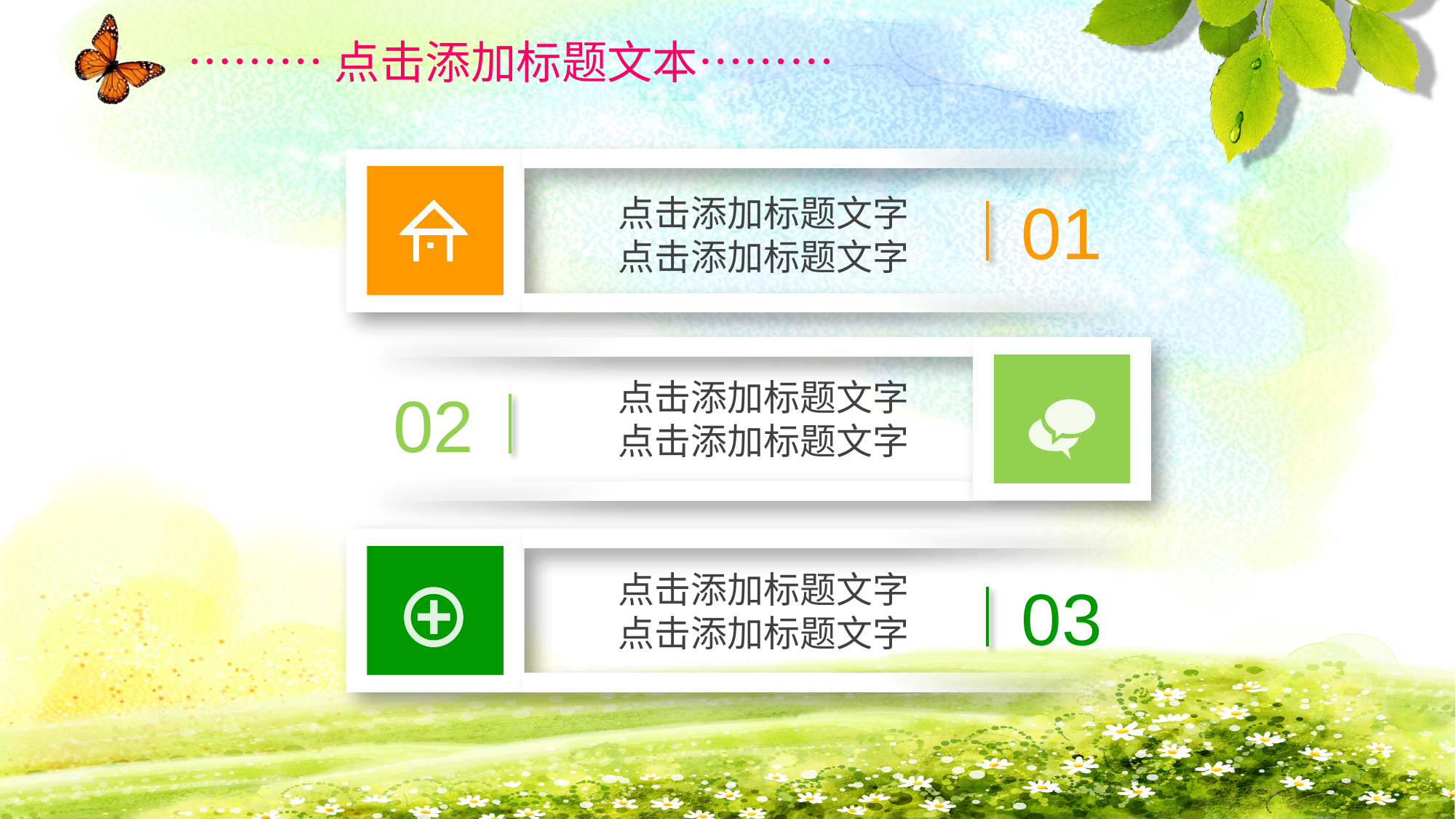

………点击添加标题文本………

01
点击添加标题文字
点击添加标题文字

点击添加标题文字
点击添加标题文字
02

点击添加标题文字
点击添加标题文字
03